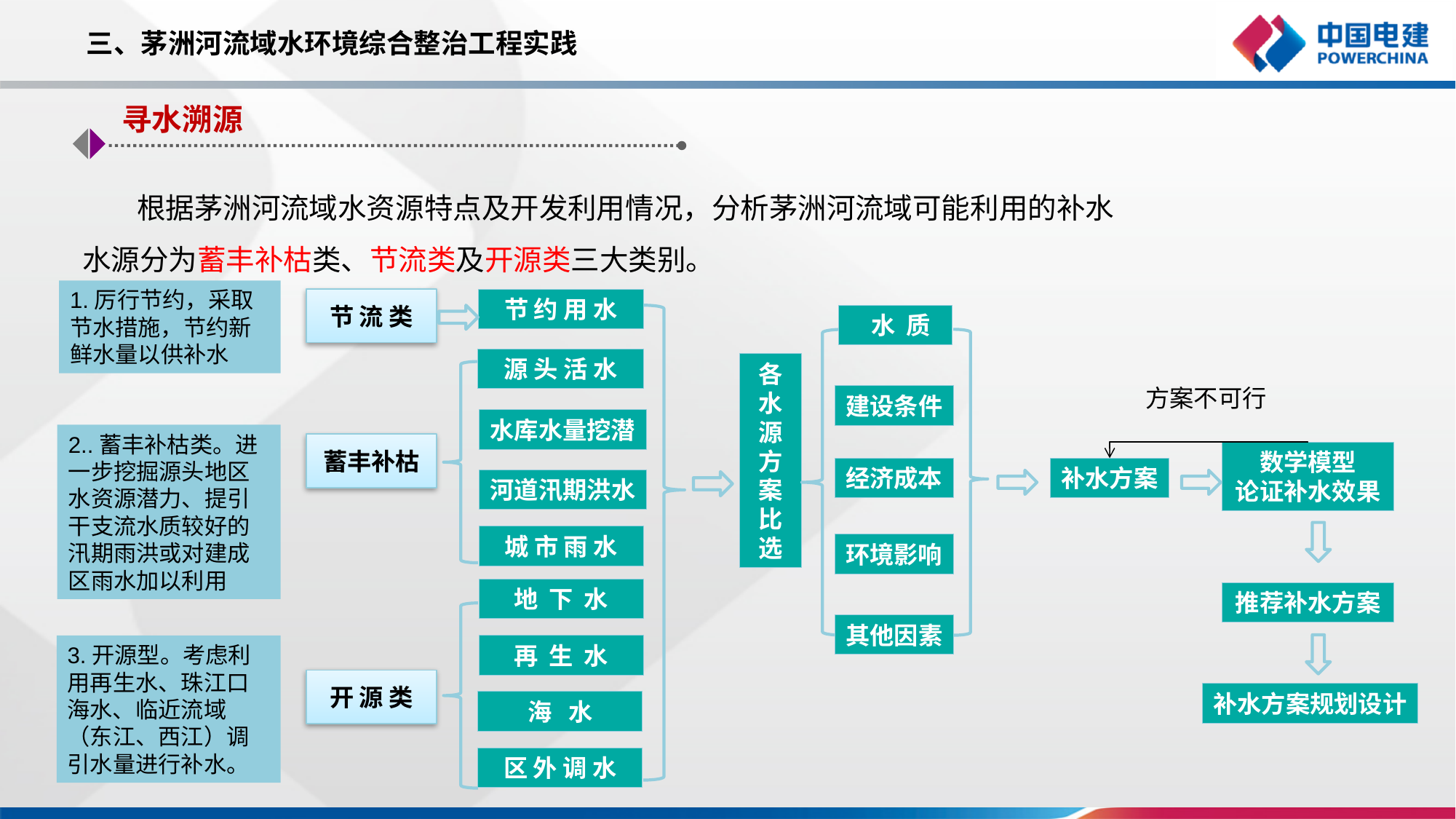

三、茅洲河流域水环境综合整治工程实践
寻水溯源

根据茅洲河流域水资源特点及开发利用情况，分析茅洲河流域可能利用的补水水源分为蓄丰补枯类、节流类及开源类三大类别。
1.厉行节约，采取节水措施，节约新鲜水量以供补水
节 流 类
节 约 用 水

   水  质

源 头 活 水
各
水
源
方
案
比
选

方案不可行
建设条件
水库水量挖潜
蓄丰补枯
数学模型
论证补水效果
经济成本
补水方案

河道汛期洪水

城 市 雨 水
环境影响
地  下  水
推荐补水方案

其他因素

再  生  水
开 源 类
补水方案规划设计
海   水
区 外 调 水
2..蓄丰补枯类。进一步挖掘源头地区水资源潜力、提引干支流水质较好的汛期雨洪或对建成区雨水加以利用
3.开源型。考虑利用再生水、珠江口海水、临近流域（东江、西江）调引水量进行补水。